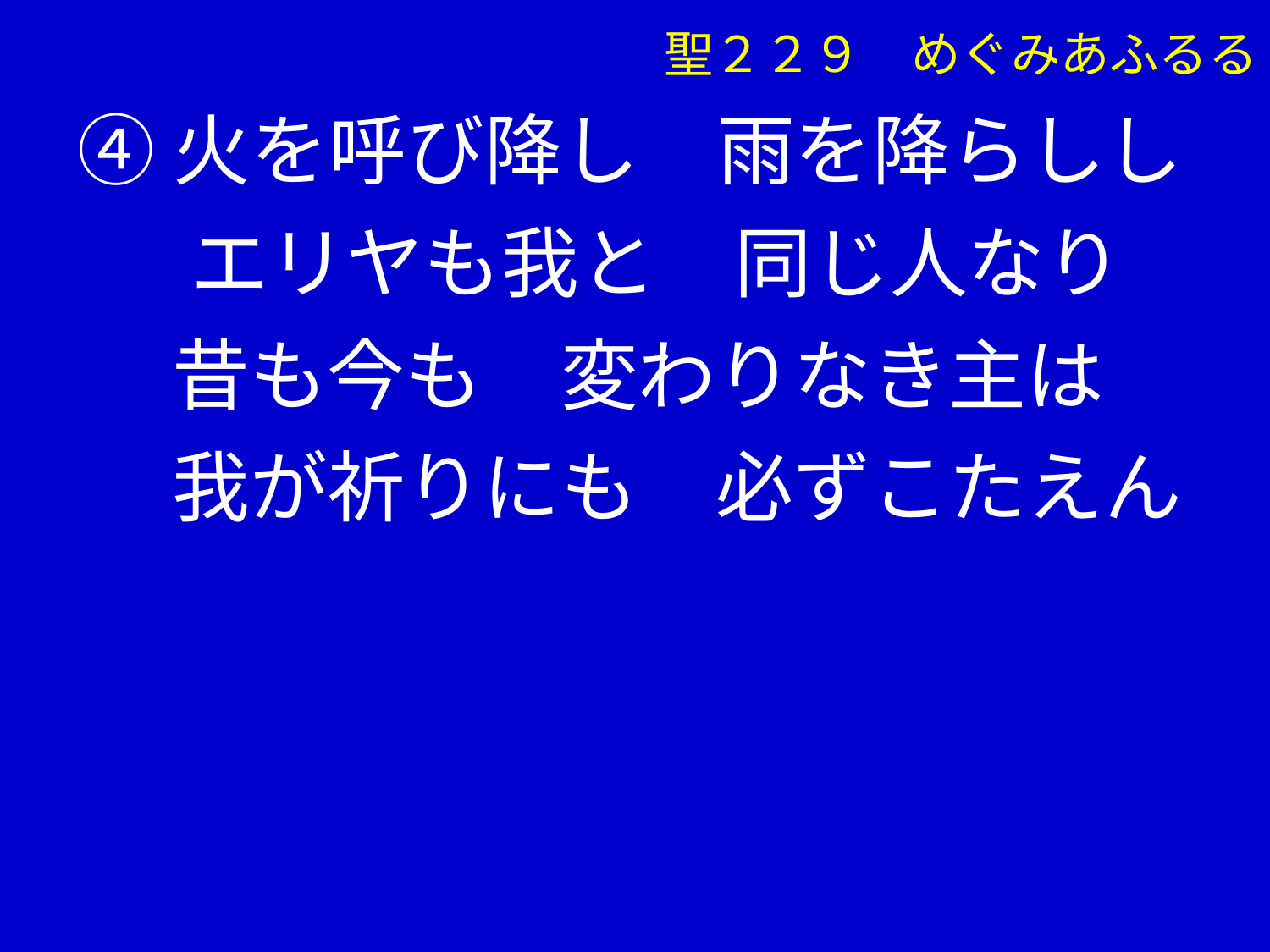

④火を呼び降し　雨を降らしし
 　エリヤも我と　同じ人なり
　 昔も今も　変わりなき主は
　 我が祈りにも　必ずこたえん
聖２２９　めぐみあふるる